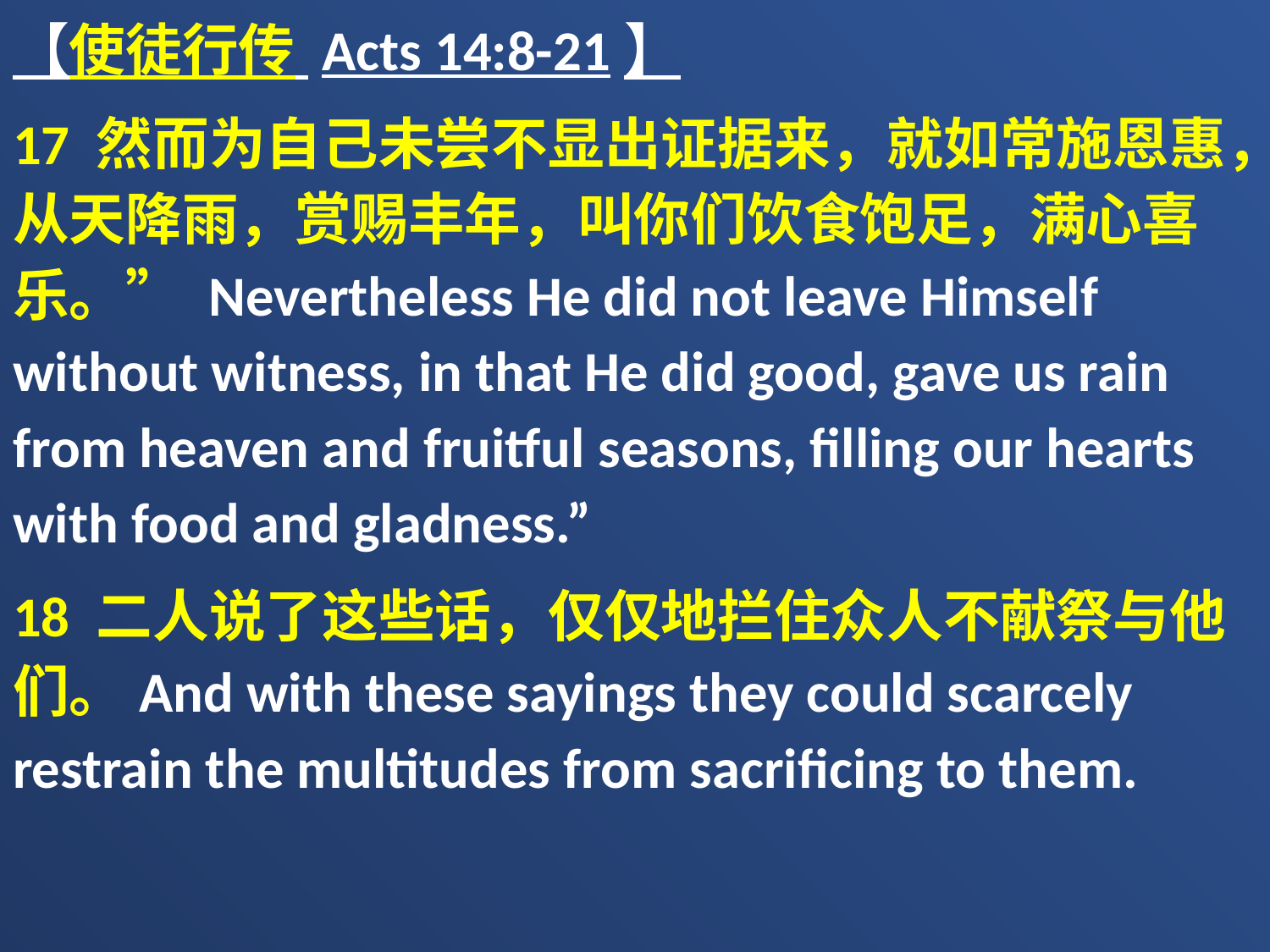

【使徒行传 Acts 14:8-21】
17 然而为自己未尝不显出证据来，就如常施恩惠，从天降雨，赏赐丰年，叫你们饮食饱足，满心喜乐。” Nevertheless He did not leave Himself without witness, in that He did good, gave us rain from heaven and fruitful seasons, filling our hearts with food and gladness.”
18 二人说了这些话，仅仅地拦住众人不献祭与他们。And with these sayings they could scarcely restrain the multitudes from sacrificing to them.